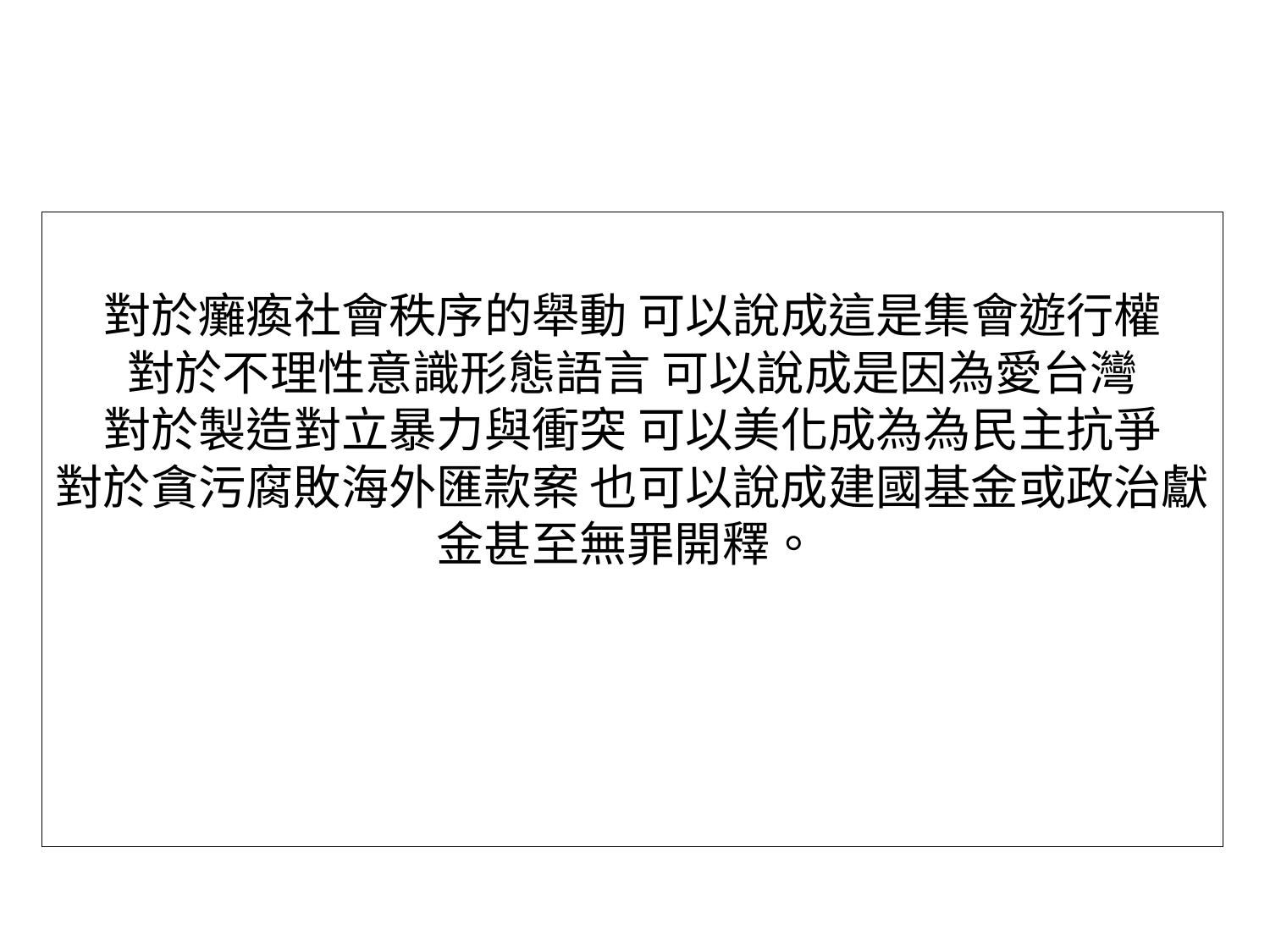

對於癱瘓社會秩序的舉動 可以說成這是集會遊行權
對於不理性意識形態語言 可以說成是因為愛台灣
對於製造對立暴力與衝突 可以美化成為為民主抗爭
對於貪污腐敗海外匯款案 也可以說成建國基金或政治獻金甚至無罪開釋。